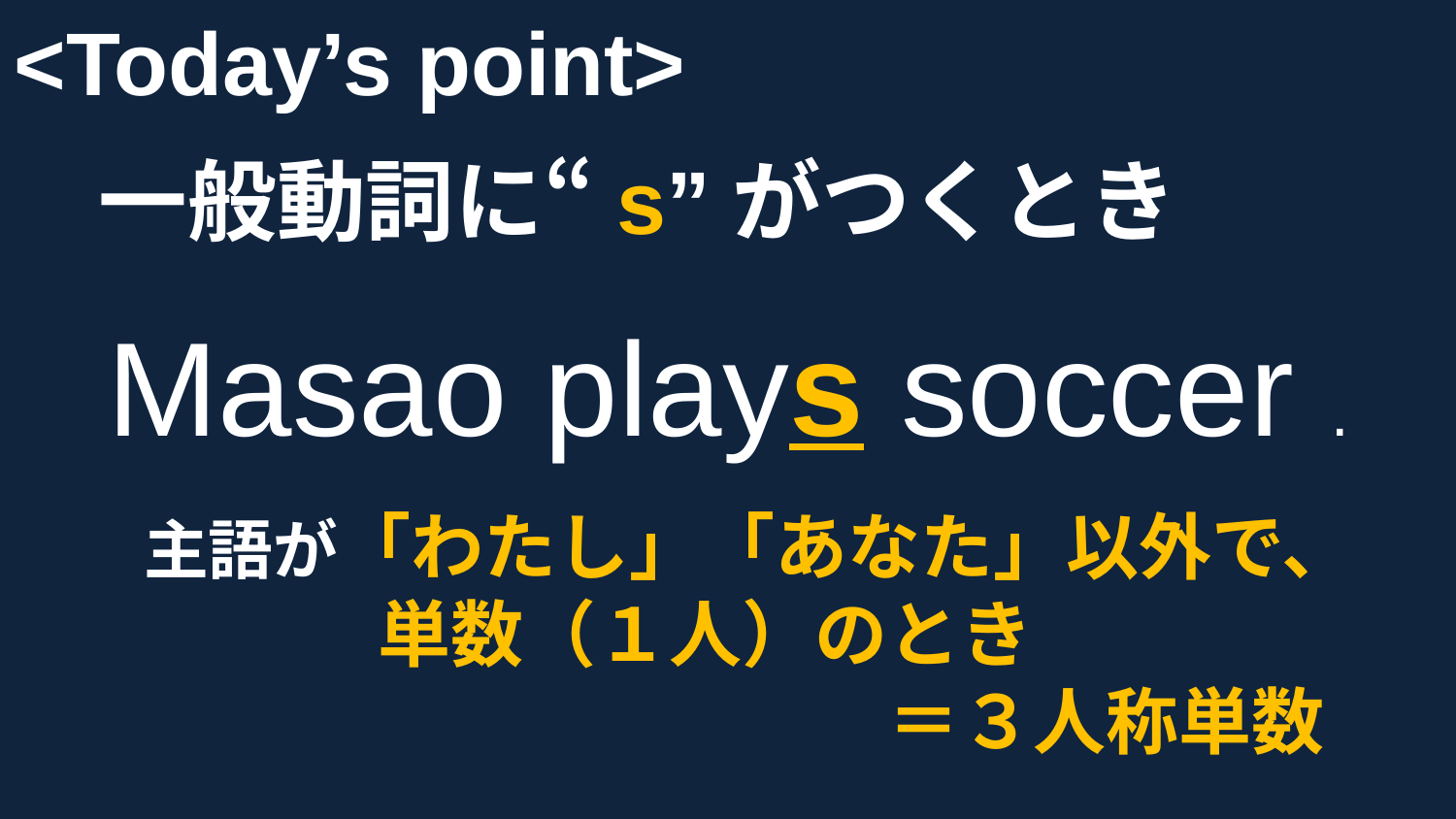

<Today’s point>
  一般動詞に“s”がつくとき

Masao plays soccer .

　　主語が「わたし」「あなた」以外で、
　　　　　単数（１人）のとき
　　　　　　　　　　　　＝３人称単数